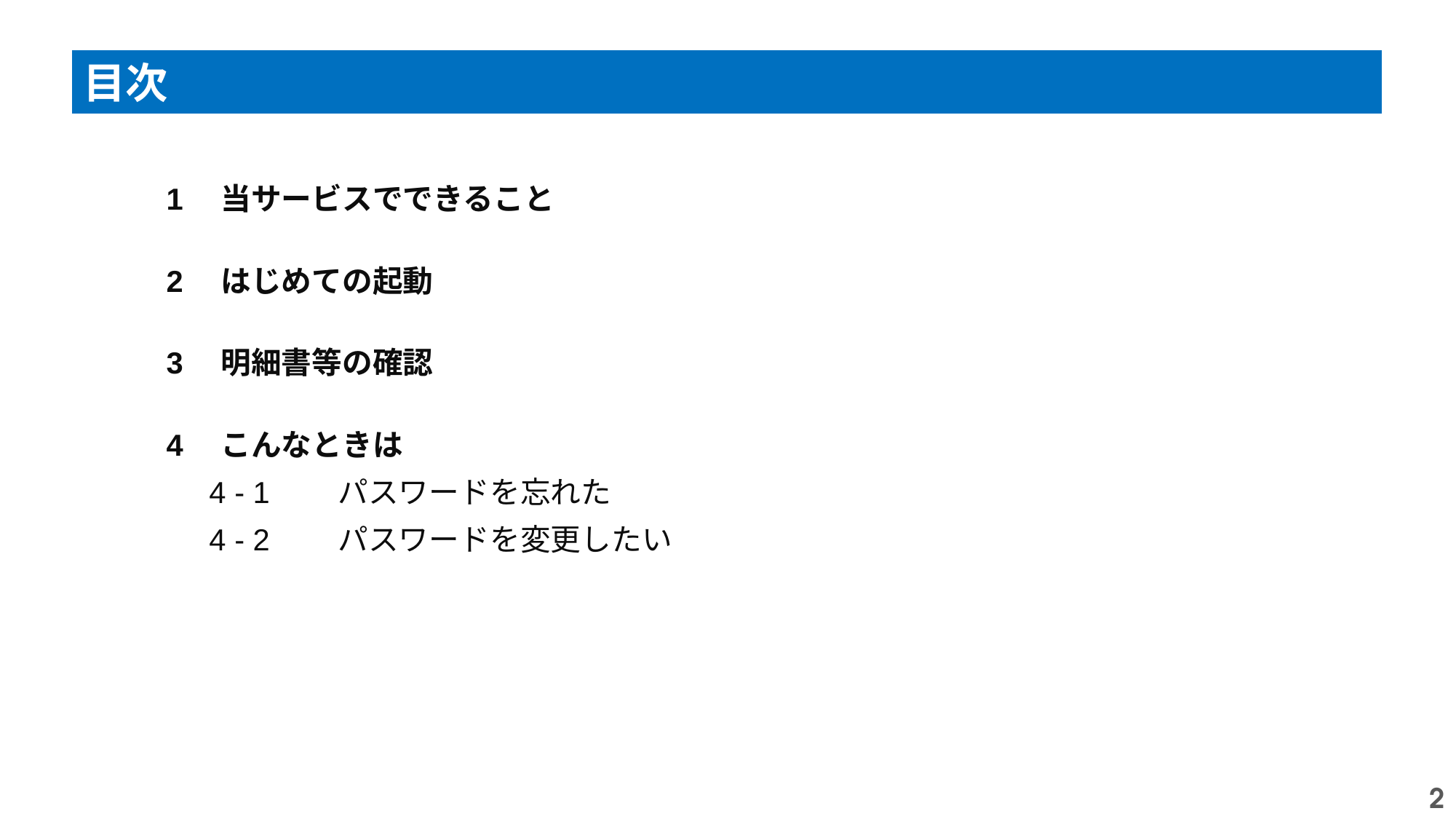

目次
1　当サービスでできること
2　はじめての起動
3　明細書等の確認
4　こんなときは
4 - 1　　パスワードを忘れた
4 - 2　　パスワードを変更したい
2